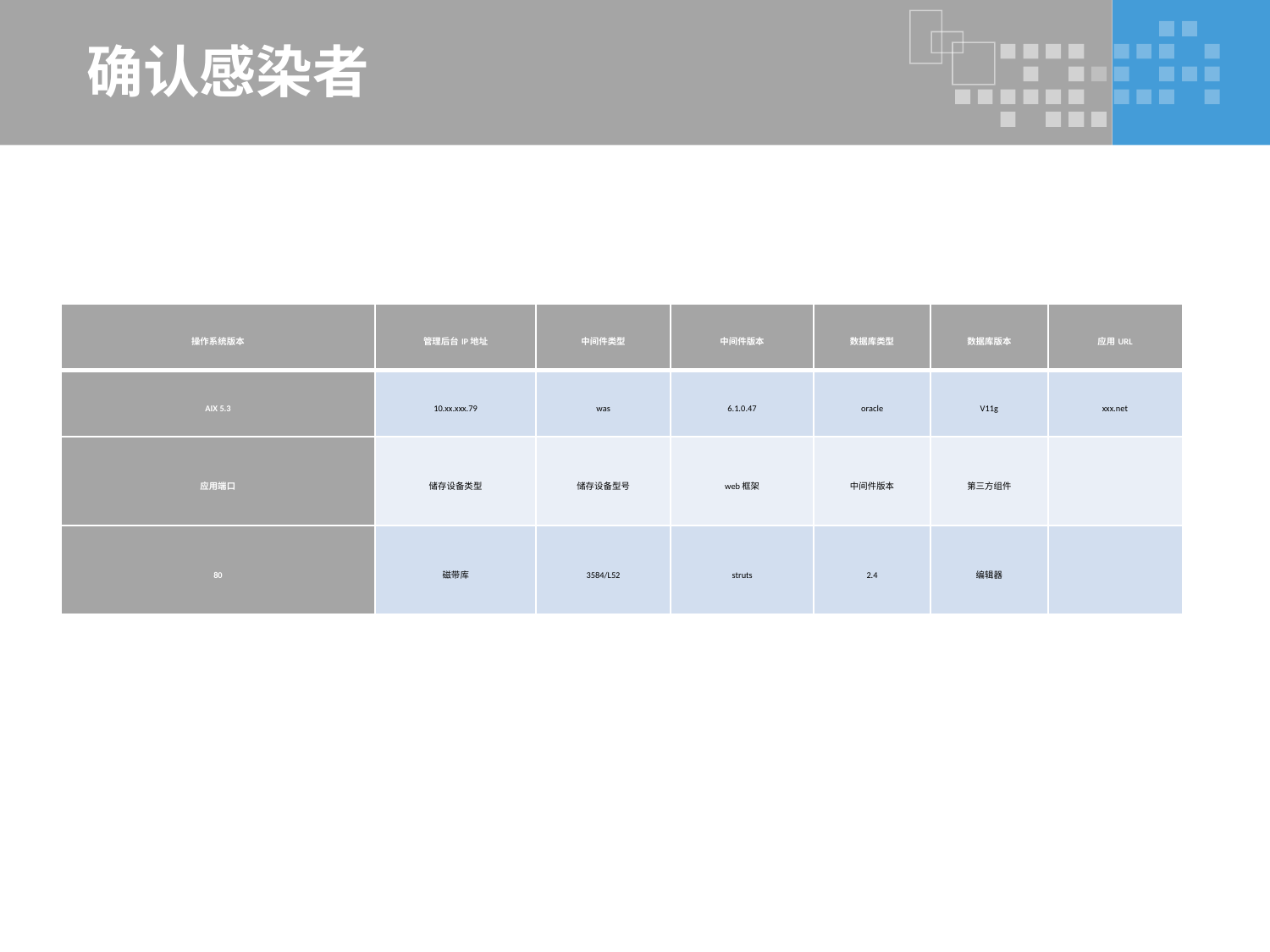

# 确认感染者
| 操作系统版本 | 管理后台IP地址 | 中间件类型 | 中间件版本 | 数据库类型 | 数据库版本 | 应用URL |
| --- | --- | --- | --- | --- | --- | --- |
| AIX 5.3 | 10.xx.xxx.79 | was | 6.1.0.47 | oracle | V11g | xxx.net |
| 应用端口 | 储存设备类型 | 储存设备型号 | web框架 | 中间件版本 | 第三方组件 |  |
| 80 | 磁带库 | 3584/L52 | struts | 2.4 | 编辑器 |  |